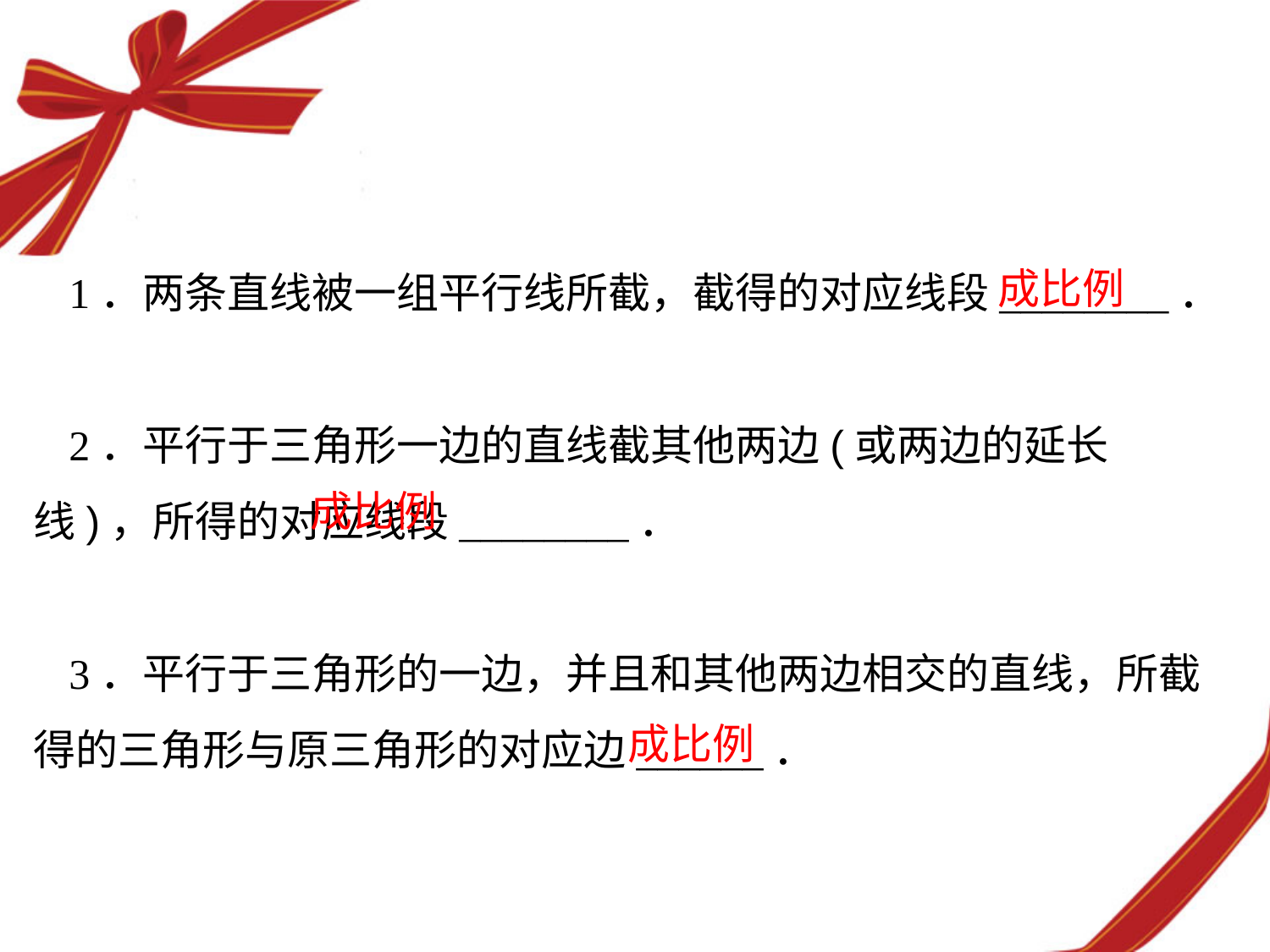

1．两条直线被一组平行线所截，截得的对应线段________．

2．平行于三角形一边的直线截其他两边(或两边的延长线)，所得的对应线段________．

3．平行于三角形的一边，并且和其他两边相交的直线，所截得的三角形与原三角形的对应边______．
成比例
成比例
成比例